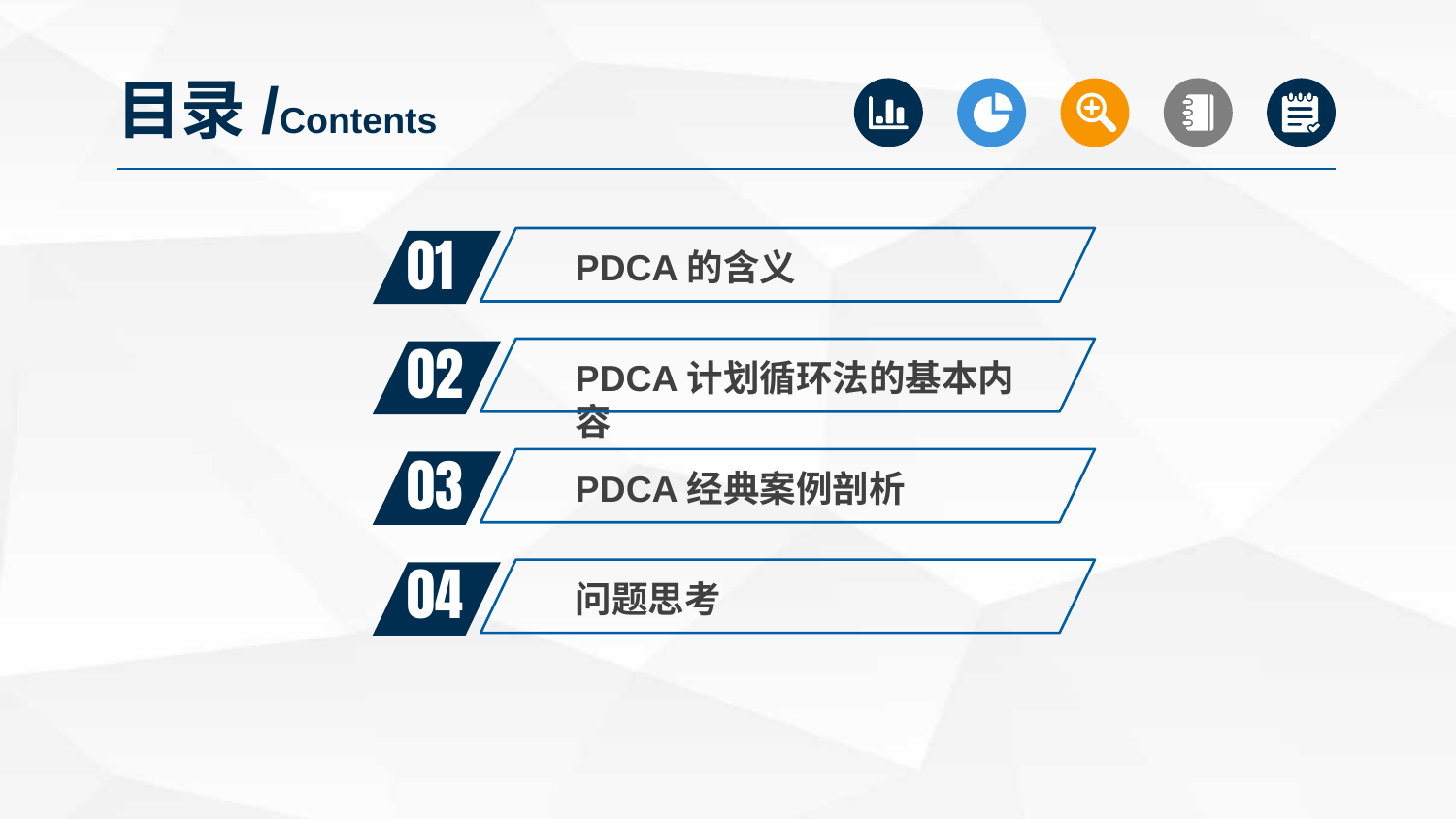

目录/Contents

01

PDCA的含义
02

PDCA计划循环法的基本内容
03

PDCA经典案例剖析
04

问题思考